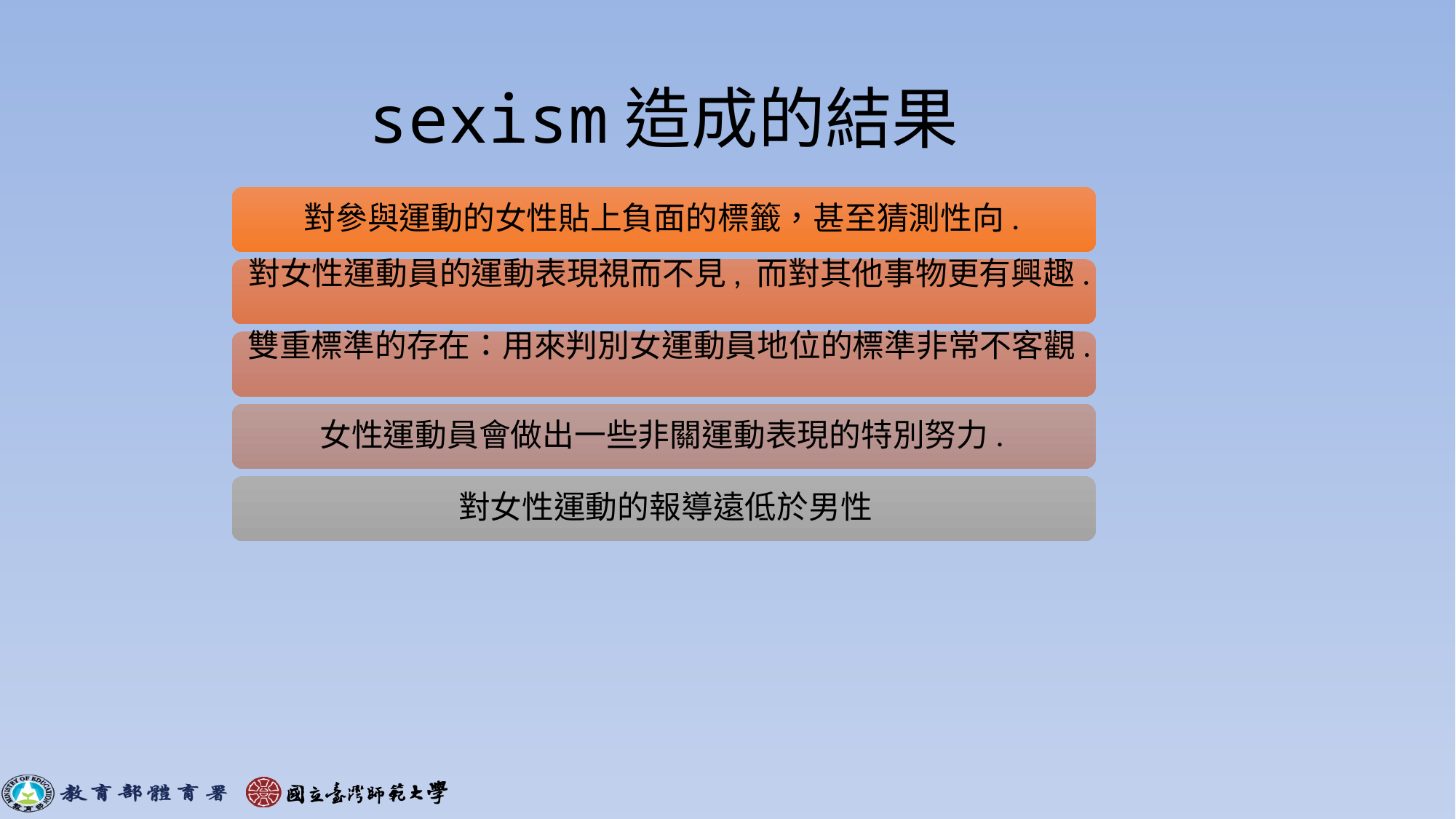

# sexism造成的結果
對參與運動的女性貼上負面的標籤，甚至猜測性向.
對女性運動員的運動表現視而不見, 而對其他事物更有興趣.
雙重標準的存在：用來判別女運動員地位的標準非常不客觀.
女性運動員會做出一些非關運動表現的特別努力.
對女性運動的報導遠低於男性